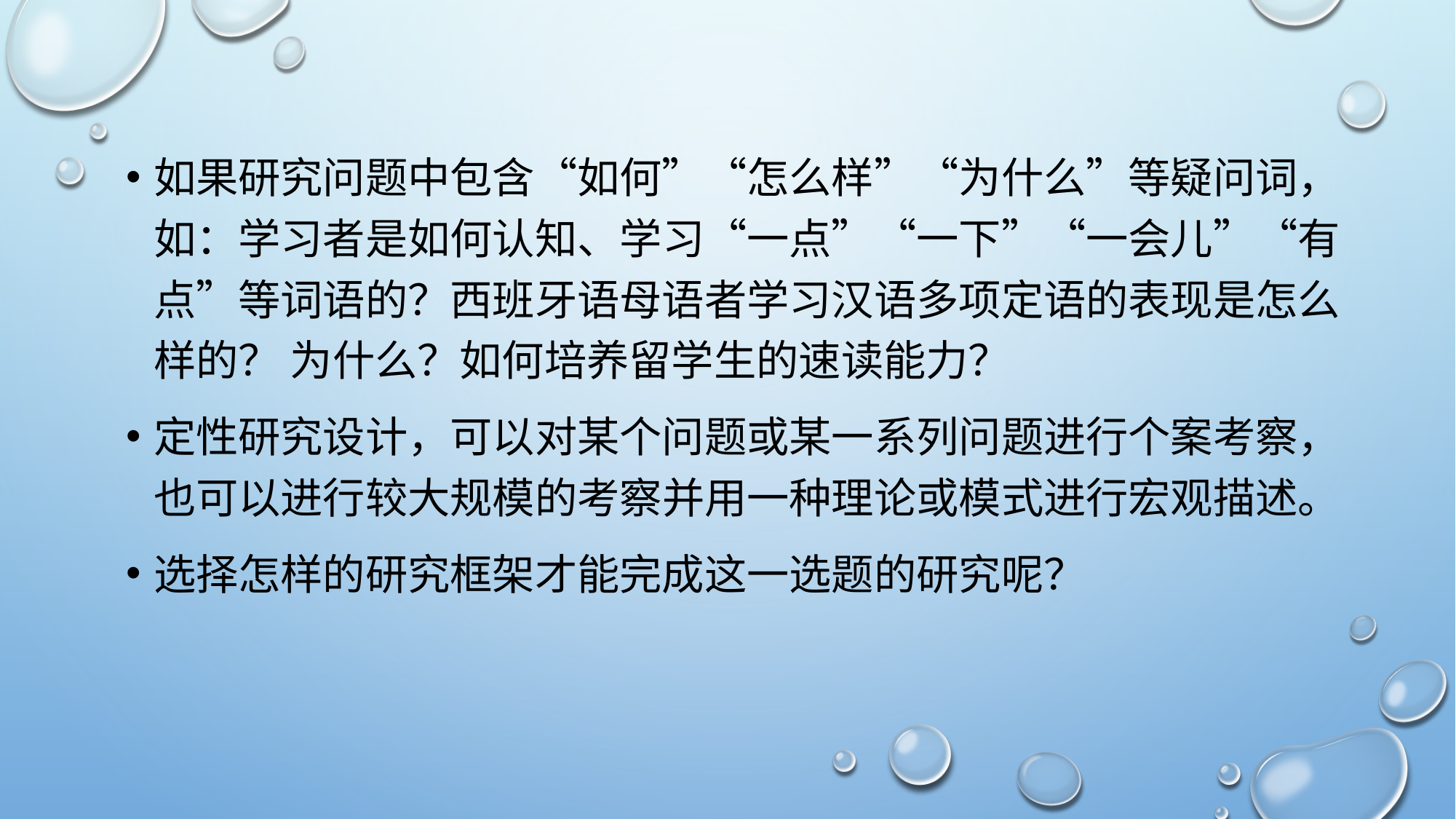

如果研究问题中包含“如何”“怎么样”“为什么”等疑问词，如：学习者是如何认知、学习“一点”“一下”“一会儿”“有点”等词语的？西班牙语母语者学习汉语多项定语的表现是怎么样的？ 为什么？如何培养留学生的速读能力？
定性研究设计，可以对某个问题或某一系列问题进行个案考察，也可以进行较大规模的考察并用一种理论或模式进行宏观描述。
选择怎样的研究框架才能完成这一选题的研究呢？